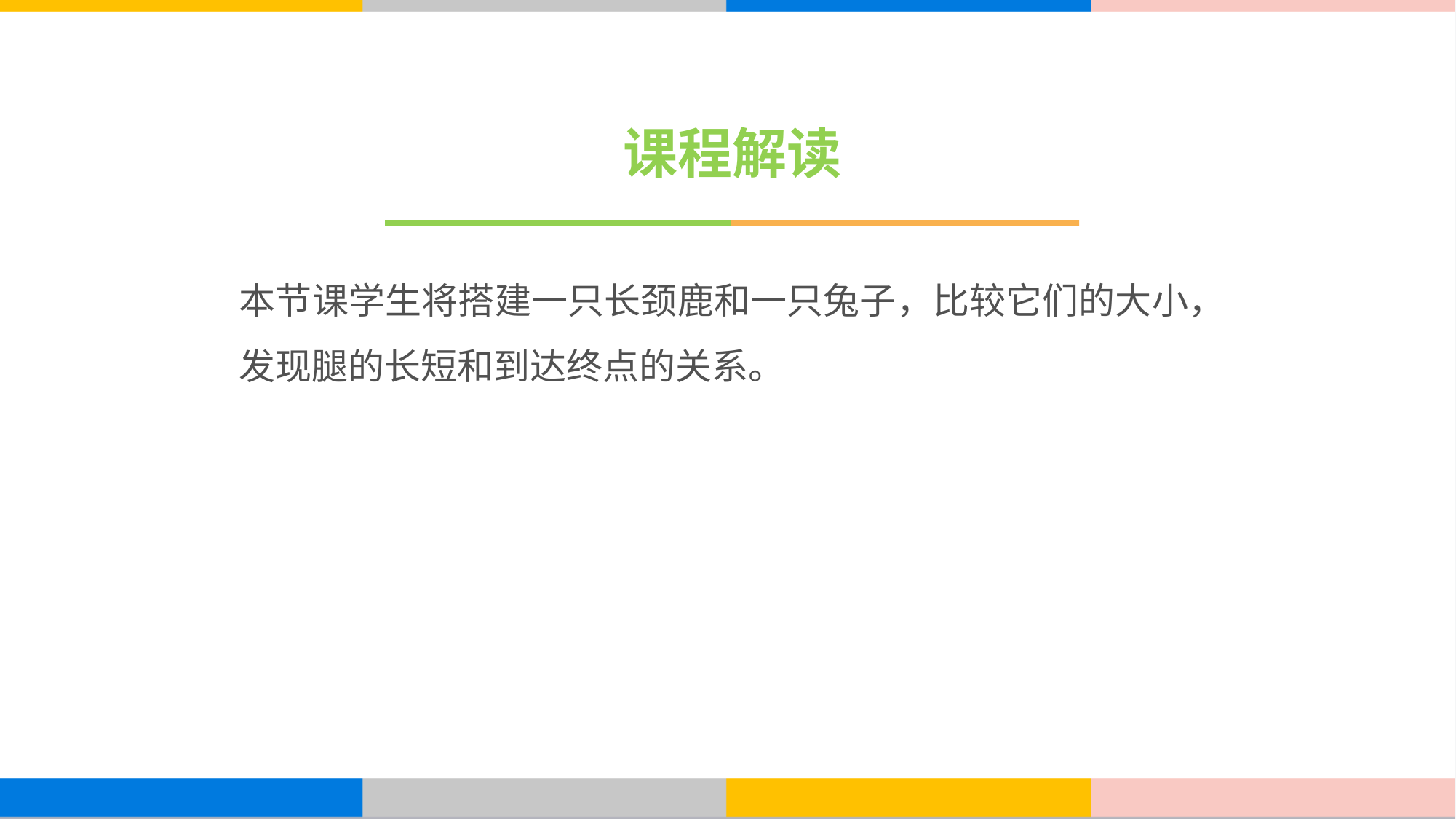

# 课程解读
本节课学生将搭建一只长颈鹿和一只兔子，比较它们的大小，发现腿的长短和到达终点的关系。